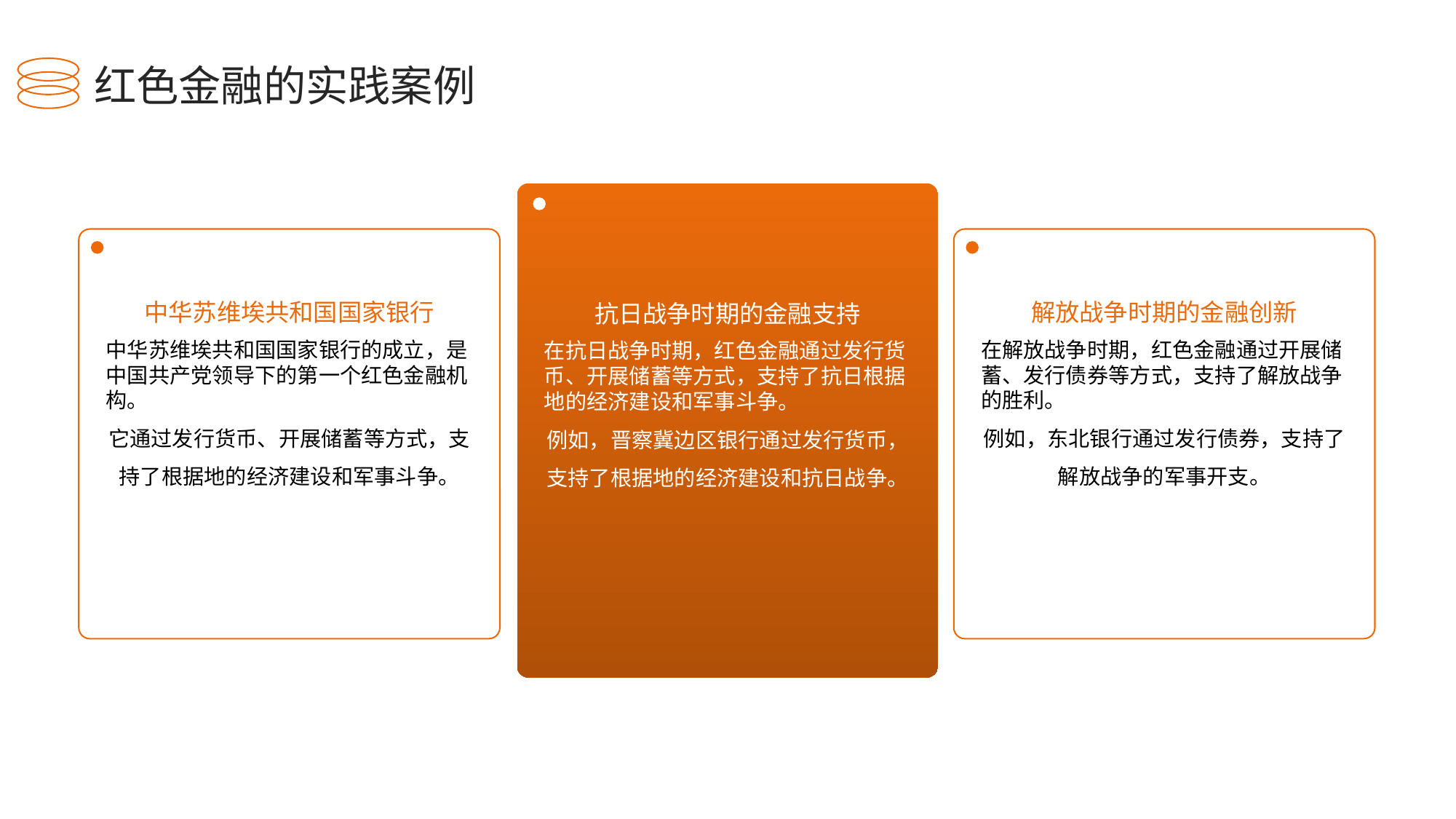

红色金融的实践案例

中华苏维埃共和国国家银行
解放战争时期的金融创新
抗日战争时期的金融支持
中华苏维埃共和国国家银行的成立，是中国共产党领导下的第一个红色金融机构。
它通过发行货币、开展储蓄等方式，支持了根据地的经济建设和军事斗争。
在解放战争时期，红色金融通过开展储蓄、发行债券等方式，支持了解放战争的胜利。
例如，东北银行通过发行债券，支持了解放战争的军事开支。
在抗日战争时期，红色金融通过发行货币、开展储蓄等方式，支持了抗日根据地的经济建设和军事斗争。
例如，晋察冀边区银行通过发行货币，支持了根据地的经济建设和抗日战争。